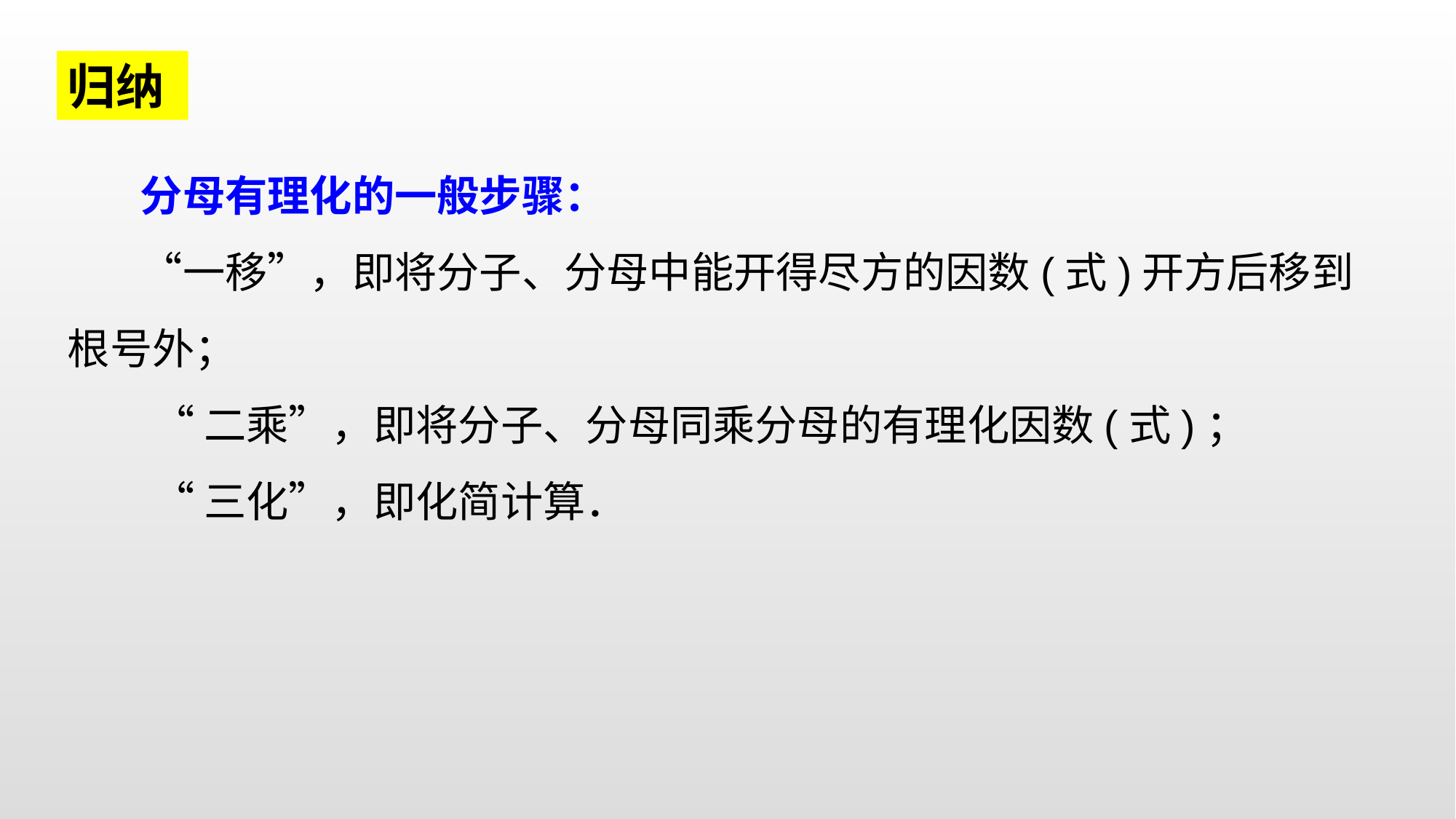

归纳
　　分母有理化的一般步骤：
　　“一移”，即将分子、分母中能开得尽方的因数(式)开方后移到根号外；
　　“ 二乘”，即将分子、分母同乘分母的有理化因数(式)；
　　“ 三化”，即化简计算．